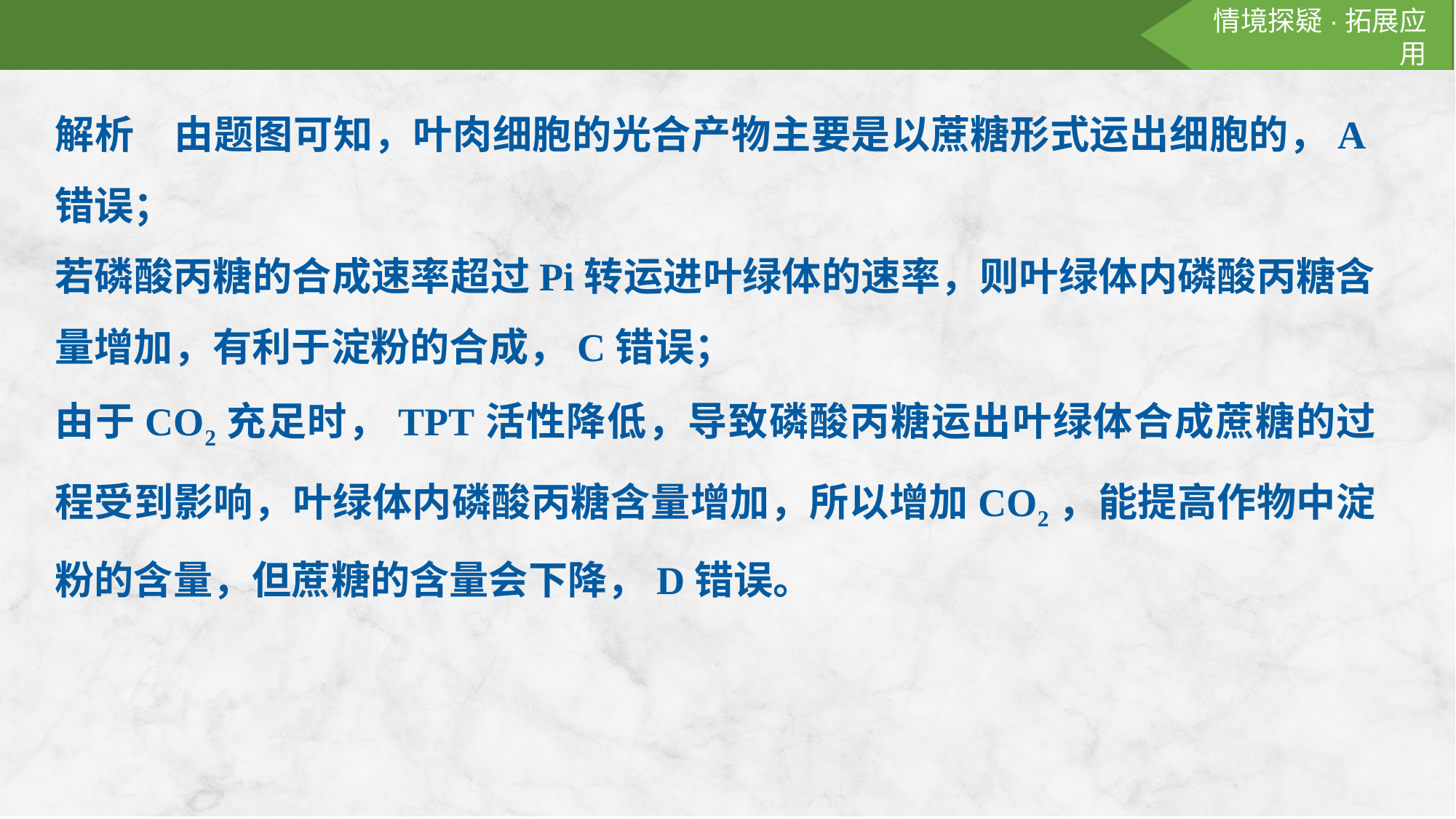

解析　由题图可知，叶肉细胞的光合产物主要是以蔗糖形式运出细胞的，A错误；
若磷酸丙糖的合成速率超过Pi转运进叶绿体的速率，则叶绿体内磷酸丙糖含量增加，有利于淀粉的合成，C错误；
由于CO2充足时，TPT活性降低，导致磷酸丙糖运出叶绿体合成蔗糖的过程受到影响，叶绿体内磷酸丙糖含量增加，所以增加CO2，能提高作物中淀粉的含量，但蔗糖的含量会下降，D错误。